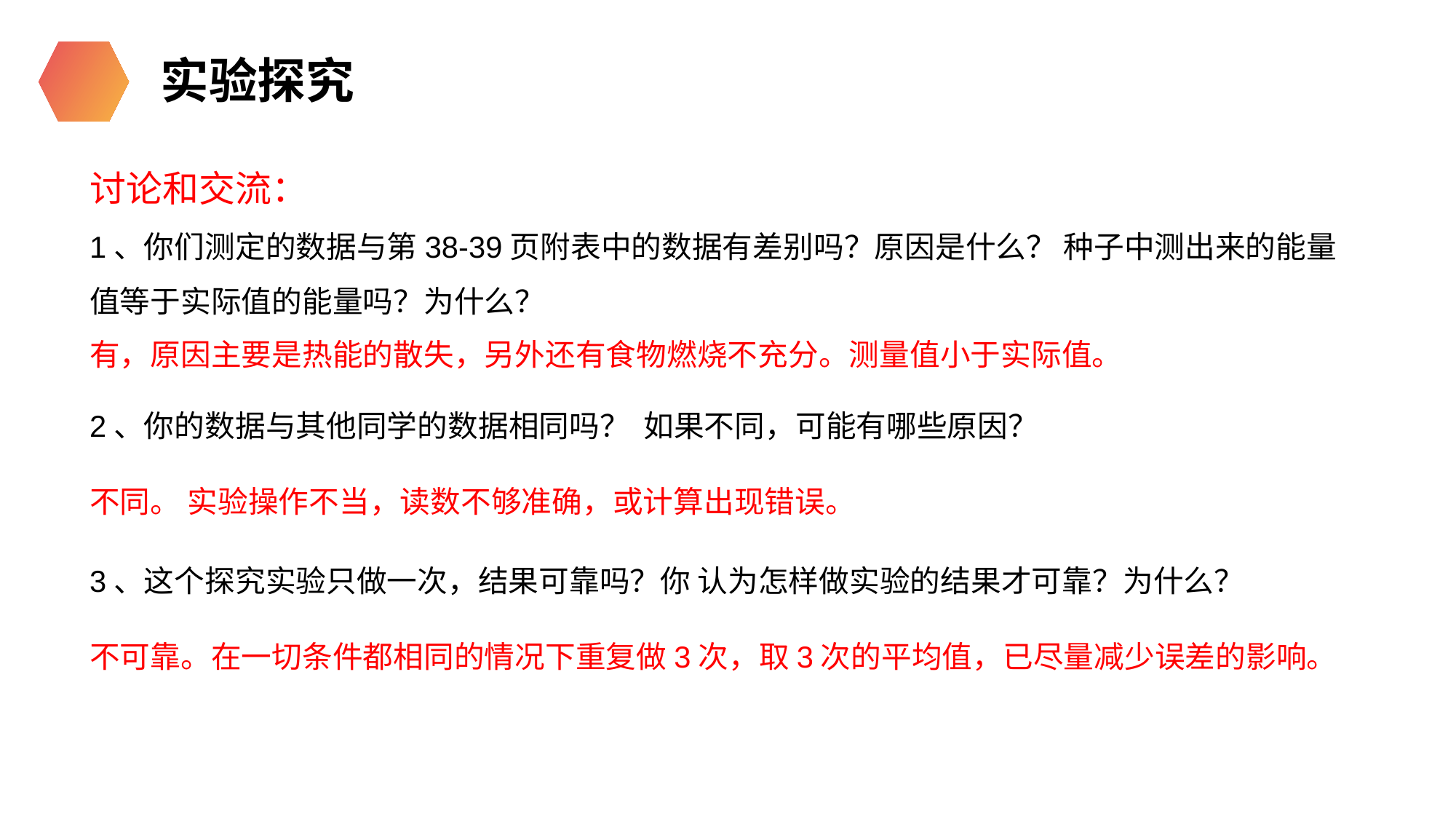

实验探究
讨论和交流：
1、你们测定的数据与第38-39页附表中的数据有差别吗？原因是什么？ 种子中测出来的能量值等于实际值的能量吗？为什么？
有，原因主要是热能的散失，另外还有食物燃烧不充分。测量值小于实际值。
2、你的数据与其他同学的数据相同吗？  如果不同，可能有哪些原因？
不同。 实验操作不当，读数不够准确，或计算出现错误。
3、这个探究实验只做一次，结果可靠吗？你 认为怎样做实验的结果才可靠？为什么？
不可靠。在一切条件都相同的情况下重复做3次，取3次的平均值，已尽量减少误差的影响。